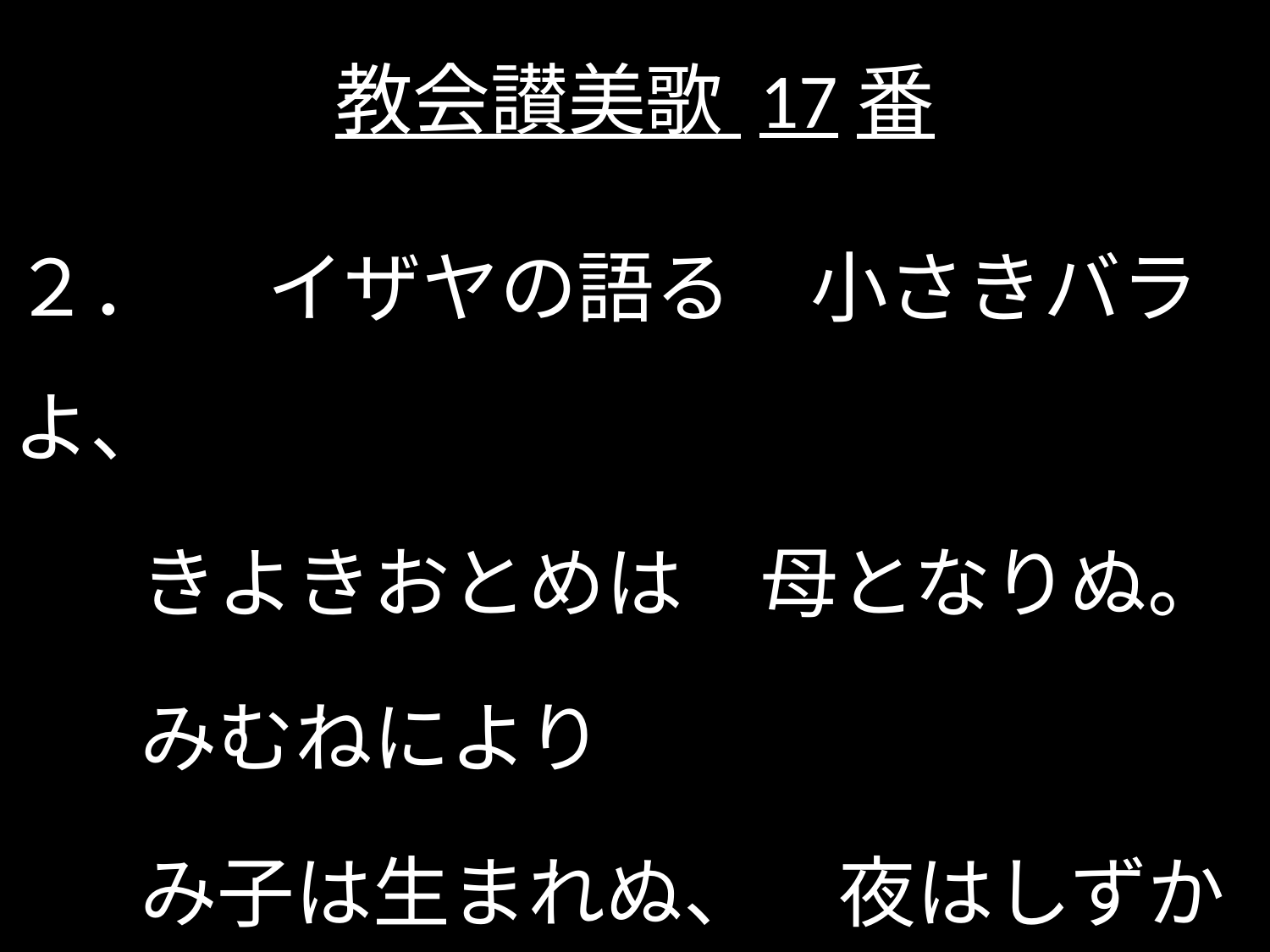

# 教会讃美歌 17番
２．	イザヤの語る　小さきバラよ、
	きよきおとめは　母となりぬ。
	みむねにより
	み子は生まれぬ、　夜はしずかに。